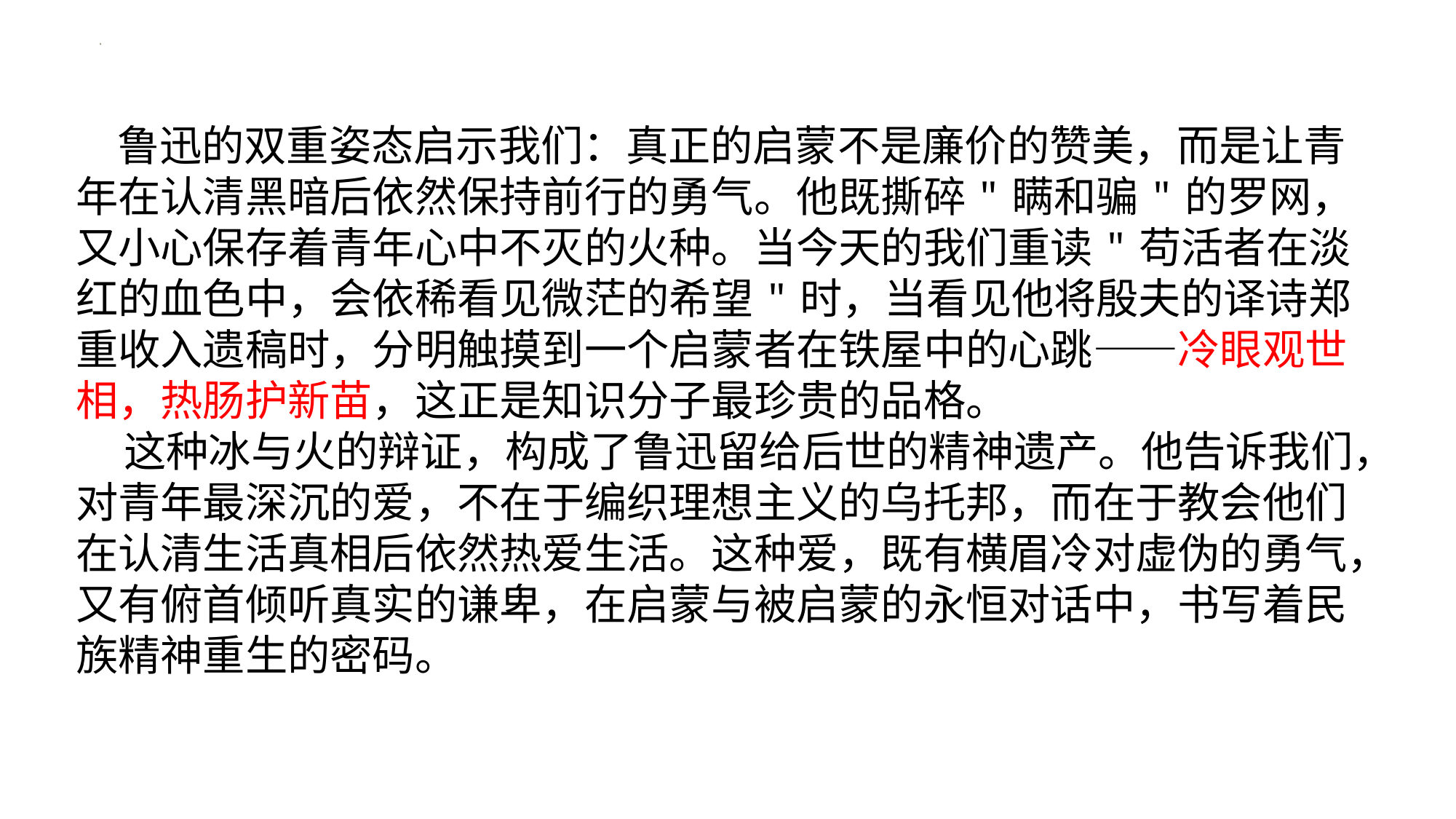

鲁迅的双重姿态启示我们：真正的启蒙不是廉价的赞美，而是让青年在认清黑暗后依然保持前行的勇气。他既撕碎"瞒和骗"的罗网，又小心保存着青年心中不灭的火种。当今天的我们重读"苟活者在淡红的血色中，会依稀看见微茫的希望"时，当看见他将殷夫的译诗郑重收入遗稿时，分明触摸到一个启蒙者在铁屋中的心跳——冷眼观世相，热肠护新苗，这正是知识分子最珍贵的品格。
    这种冰与火的辩证，构成了鲁迅留给后世的精神遗产。他告诉我们，对青年最深沉的爱，不在于编织理想主义的乌托邦，而在于教会他们在认清生活真相后依然热爱生活。这种爱，既有横眉冷对虚伪的勇气，又有俯首倾听真实的谦卑，在启蒙与被启蒙的永恒对话中，书写着民族精神重生的密码。